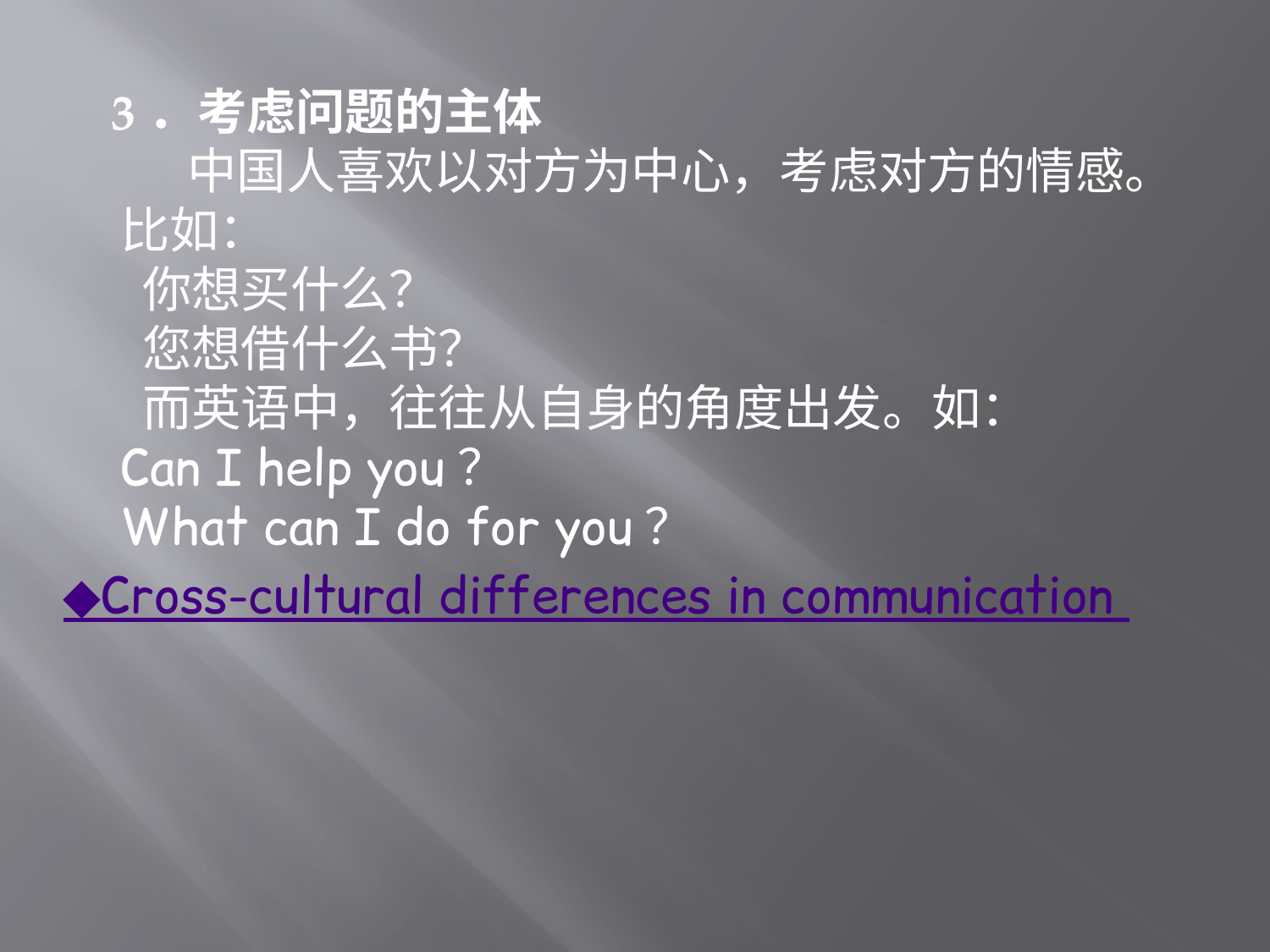

# 3．考虑问题的主体 中国人喜欢以对方为中心，考虑对方的情感。比如： 你想买什么？ 您想借什么书？ 而英语中，往往从自身的角度出发。如： Can I help you？ What can I do for you？
◆Cross-cultural differences in communication